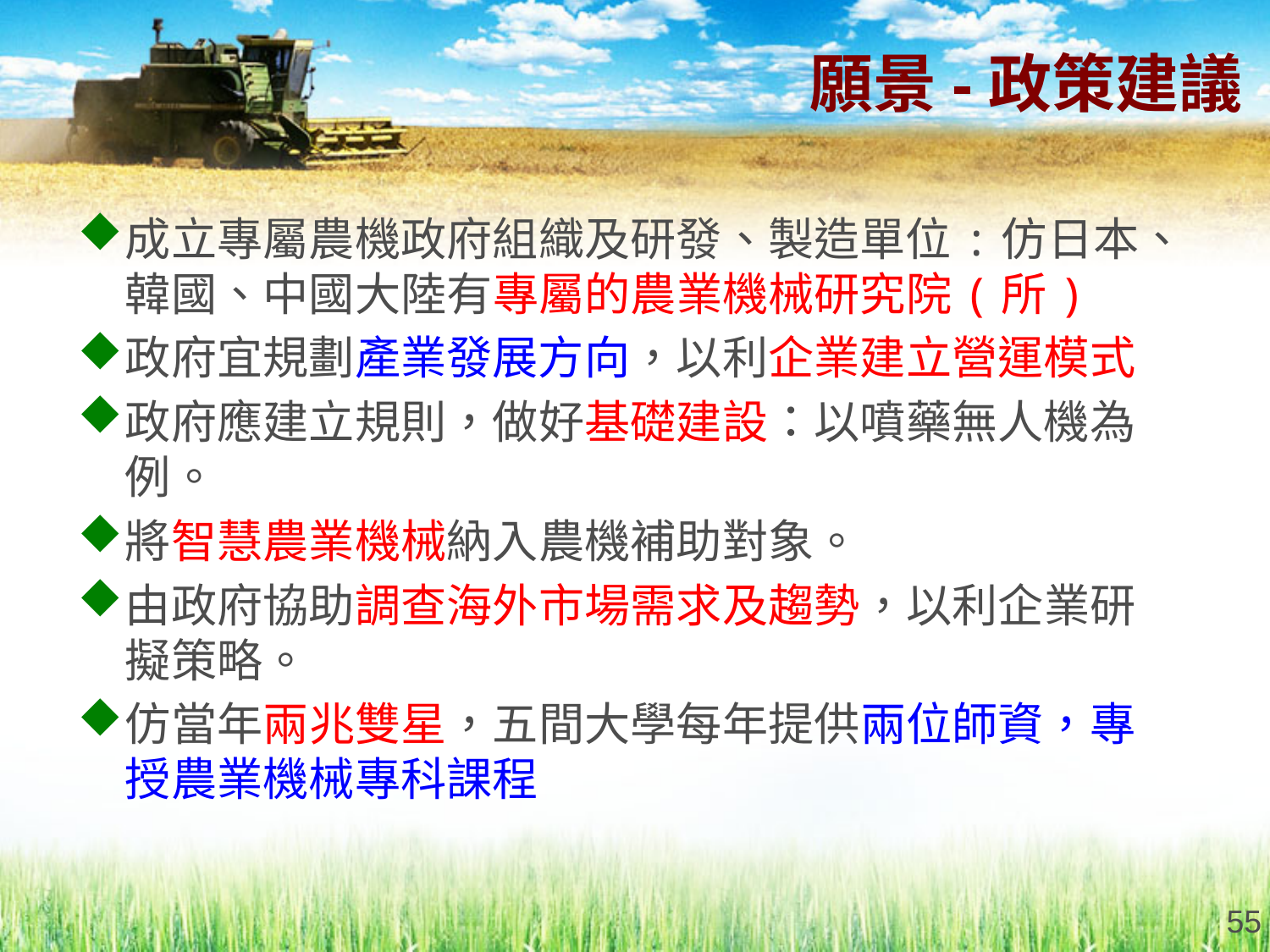

願景-政策建議
成立專屬農機政府組織及研發、製造單位:仿日本、韓國、中國大陸有專屬的農業機械研究院(所)
政府宜規劃產業發展方向，以利企業建立營運模式
政府應建立規則，做好基礎建設：以噴藥無人機為例。
將智慧農業機械納入農機補助對象。
由政府協助調查海外市場需求及趨勢，以利企業研擬策略。
仿當年兩兆雙星，五間大學每年提供兩位師資，專授農業機械專科課程
55